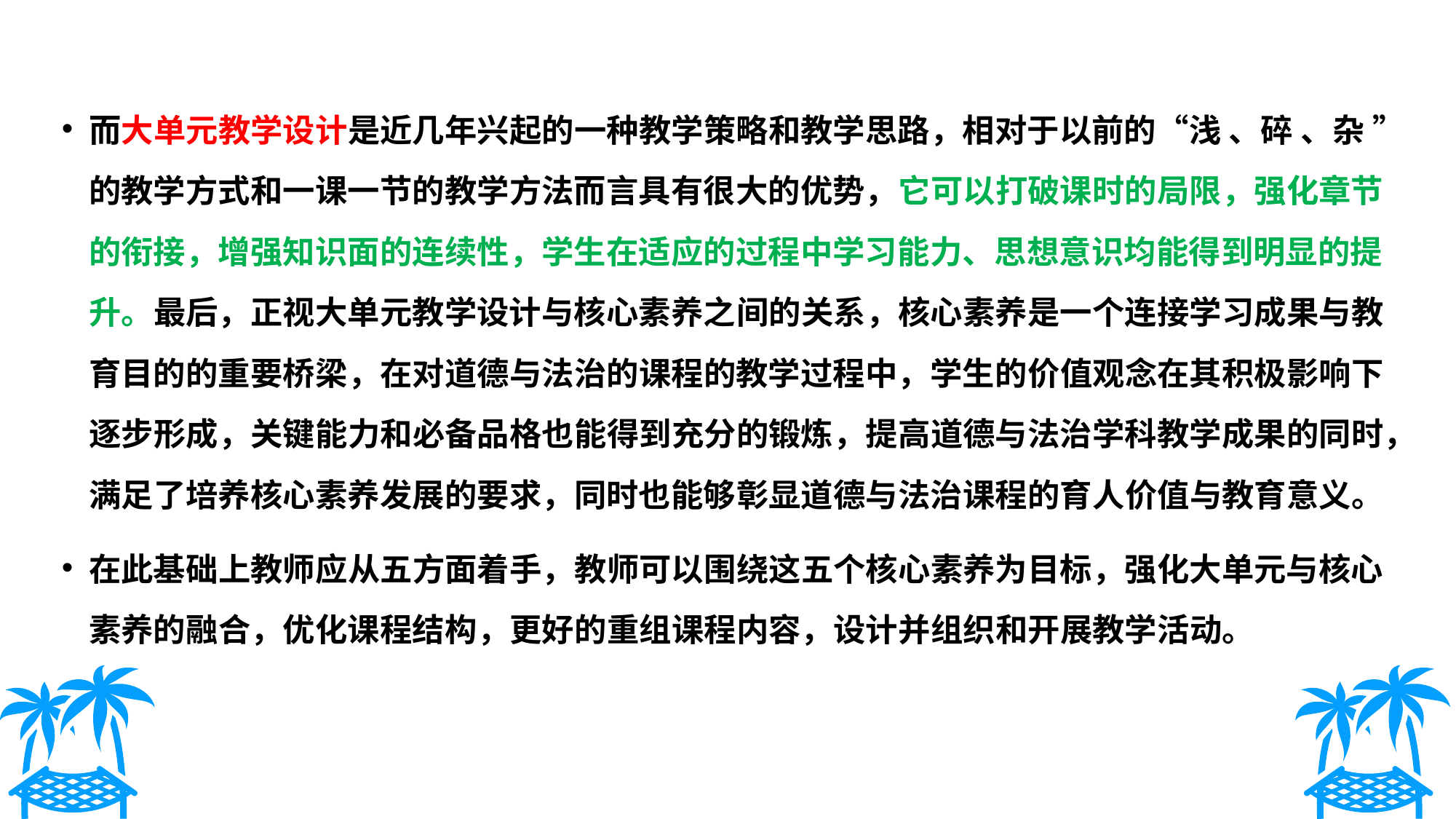

而大单元教学设计是近几年兴起的一种教学策略和教学思路，相对于以前的“浅 、碎 、杂 ”的教学方式和一课一节的教学方法而言具有很大的优势，它可以打破课时的局限，强化章节的衔接，增强知识面的连续性，学生在适应的过程中学习能力、思想意识均能得到明显的提升。最后，正视大单元教学设计与核心素养之间的关系，核心素养是一个连接学习成果与教育目的的重要桥梁，在对道德与法治的课程的教学过程中，学生的价值观念在其积极影响下逐步形成，关键能力和必备品格也能得到充分的锻炼，提高道德与法治学科教学成果的同时，满足了培养核心素养发展的要求，同时也能够彰显道德与法治课程的育人价值与教育意义。
在此基础上教师应从五方面着手，教师可以围绕这五个核心素养为目标，强化大单元与核心素养的融合，优化课程结构，更好的重组课程内容，设计并组织和开展教学活动。